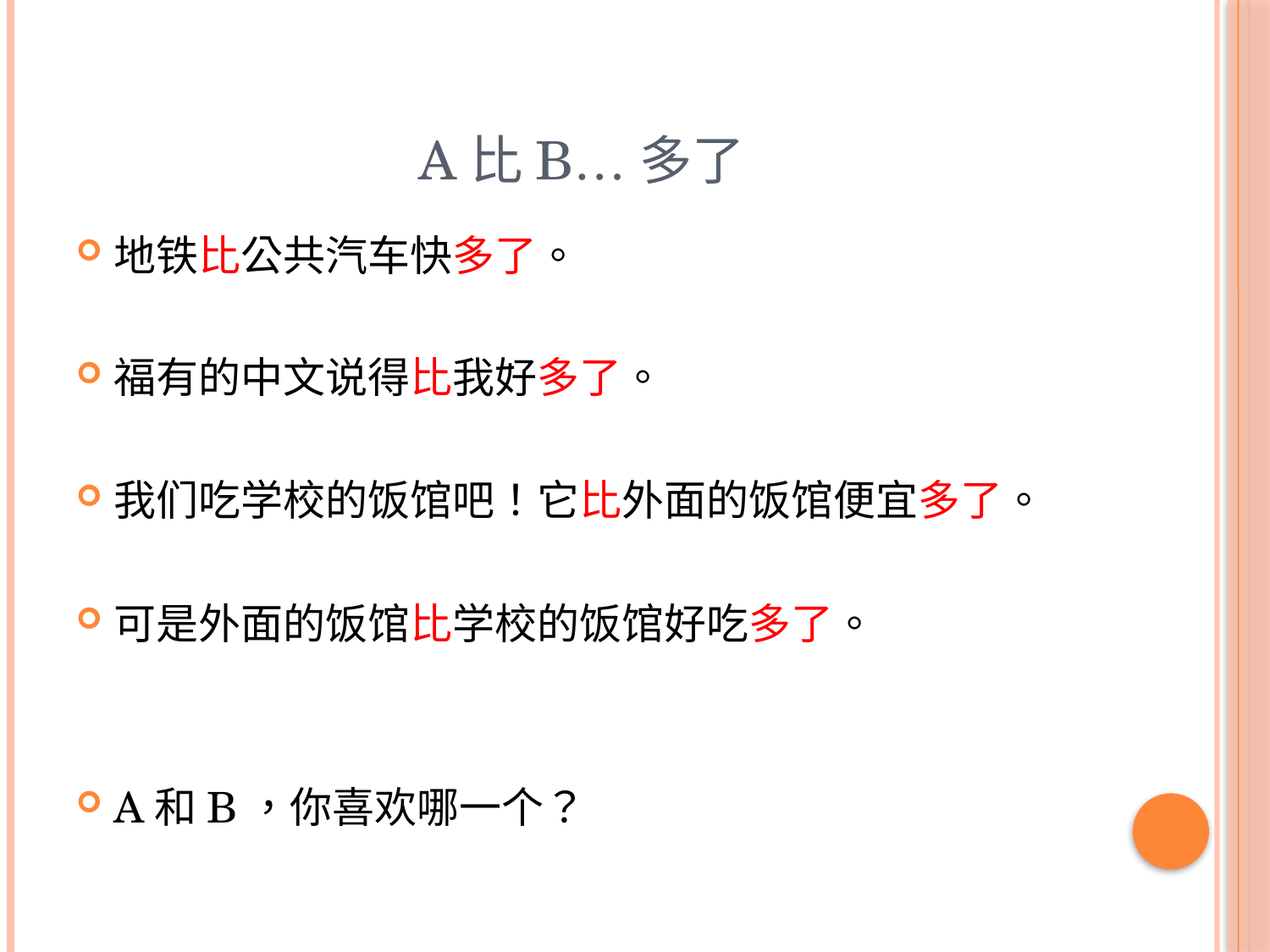

# A比B…多了
地铁比公共汽车快多了。

福有的中文说得比我好多了。

我们吃学校的饭馆吧！它比外面的饭馆便宜多了。

可是外面的饭馆比学校的饭馆好吃多了。

A和B，你喜欢哪一个？